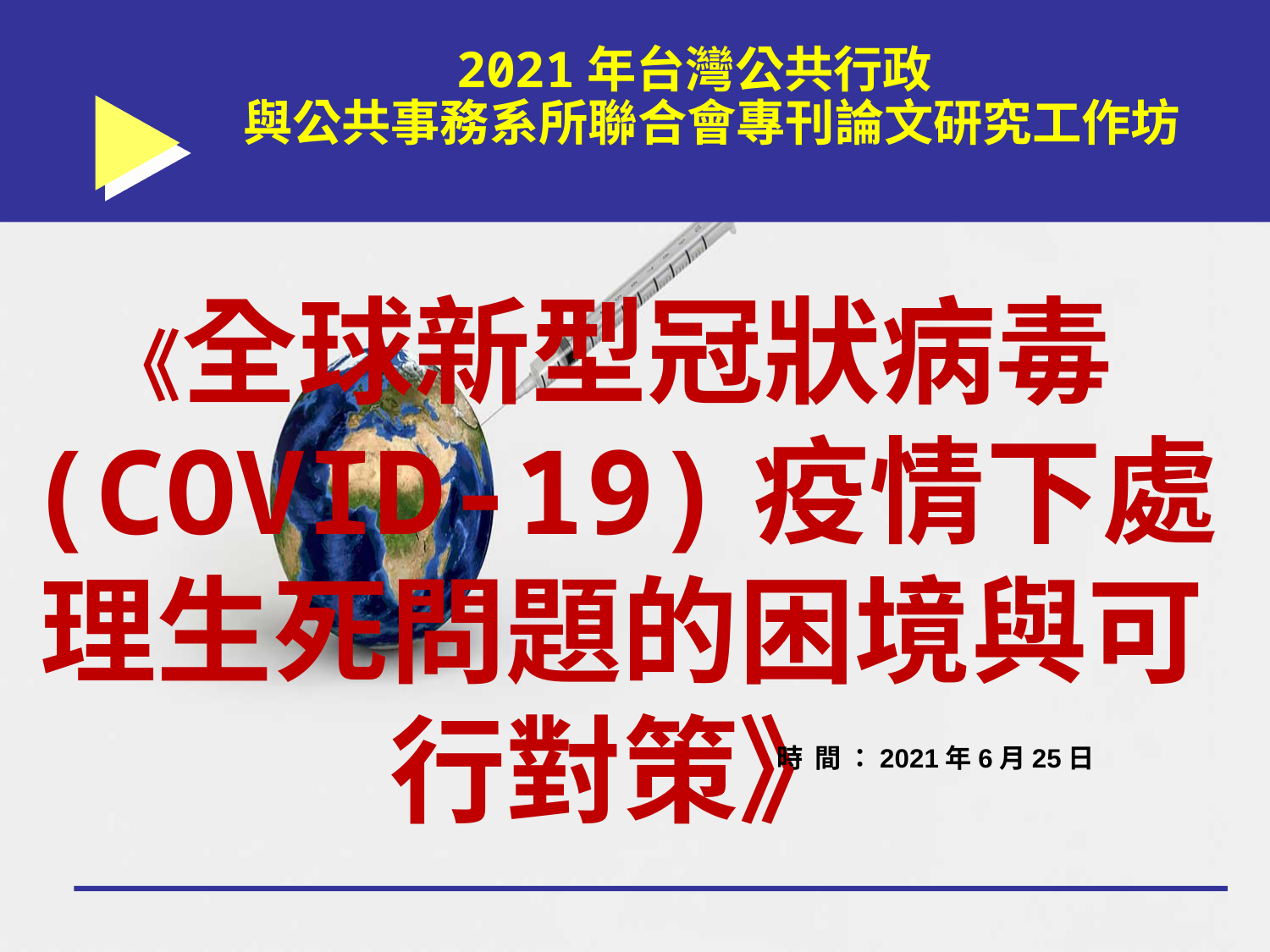

2021年台灣公共行政
  與公共事務系所聯合會專刊論文研究工作坊
《全球新型冠狀病毒(COVID-19)疫情下處理生死問題的困境與可行對策》
               時  間 ：2021年6月25日